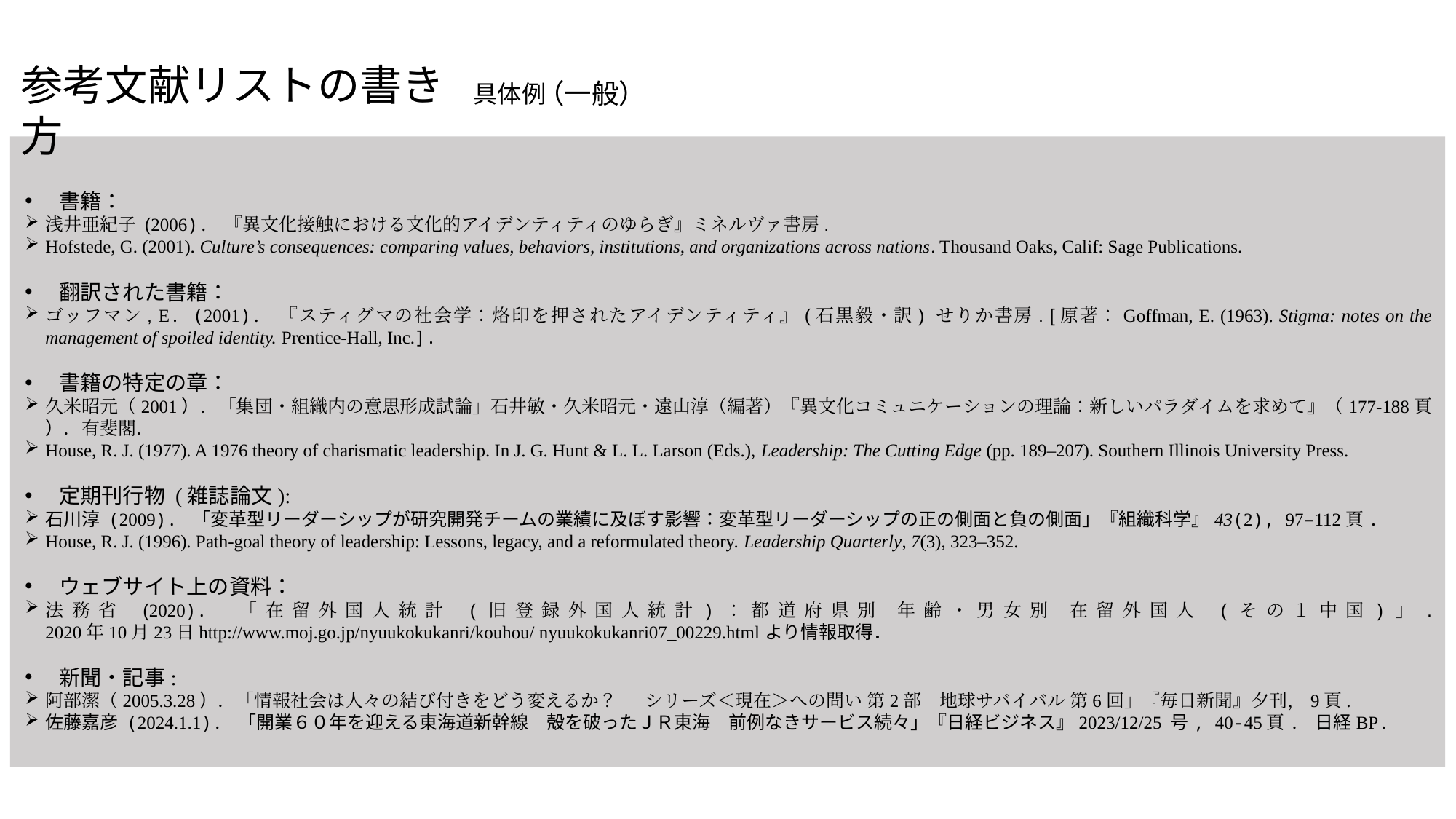

参考文献リストの書き方
（一般）
具体例

書籍：
浅井亜紀子 (2006). 『異文化接触における文化的アイデンティティのゆらぎ』ミネルヴァ書房.
Hofstede, G. (2001). Culture’s consequences: comparing values, behaviors, institutions, and organizations across nations. Thousand Oaks, Calif: Sage Publications.

翻訳された書籍：
ゴッフマン, E. (2001). 『スティグマの社会学：烙印を押されたアイデンティティ』(石黒毅・訳) せりか書房. [原著：Goffman, E. (1963). Stigma: notes on the management of spoiled identity. Prentice-Hall, Inc.].

書籍の特定の章：
久米昭元（2001）．「集団・組織内の意思形成試論」石井敏・久米昭元・遠山淳（編著）『異文化コミュニケーションの理論：新しいパラダイムを求めて』（177-188頁 ）．有斐閣．
House, R. J. (1977). A 1976 theory of charismatic leadership. In J. G. Hunt & L. L. Larson (Eds.), Leadership: The Cutting Edge (pp. 189–207). Southern Illinois University Press.

定期刊行物 (雑誌論文):
石川淳 (2009). 「変革型リーダーシップが研究開発チームの業績に及ぼす影響：変革型リーダーシップの正の側面と負の側面」『組織科学』43(2), 97–112頁.
House, R. J. (1996). Path-goal theory of leadership: Lessons, legacy, and a reformulated theory. Leadership Quarterly, 7(3), 323–352.

ウェブサイト上の資料：
法務省 (2020). 「在留外国人統計 (旧登録外国人統計)：都道府県別 年齢・男女別 在留外国人 (その１中国)」. 2020年10月23日http://www.moj.go.jp/nyuukokukanri/kouhou/ nyuukokukanri07_00229.htmlより情報取得．

新聞・記事:
阿部潔（2005.3.28）．「情報社会は人々の結び付きをどう変えるか？ ― シリーズ＜現在＞への問い 第2部　地球サバイバル 第6回」『毎日新聞』夕刊，9頁.
佐藤嘉彦 (2024.1.1). 「開業６０年を迎える東海道新幹線　殻を破ったＪＲ東海　前例なきサービス続々」『日経ビジネス』2023/12/25 号, 40-45頁. 日経BP.